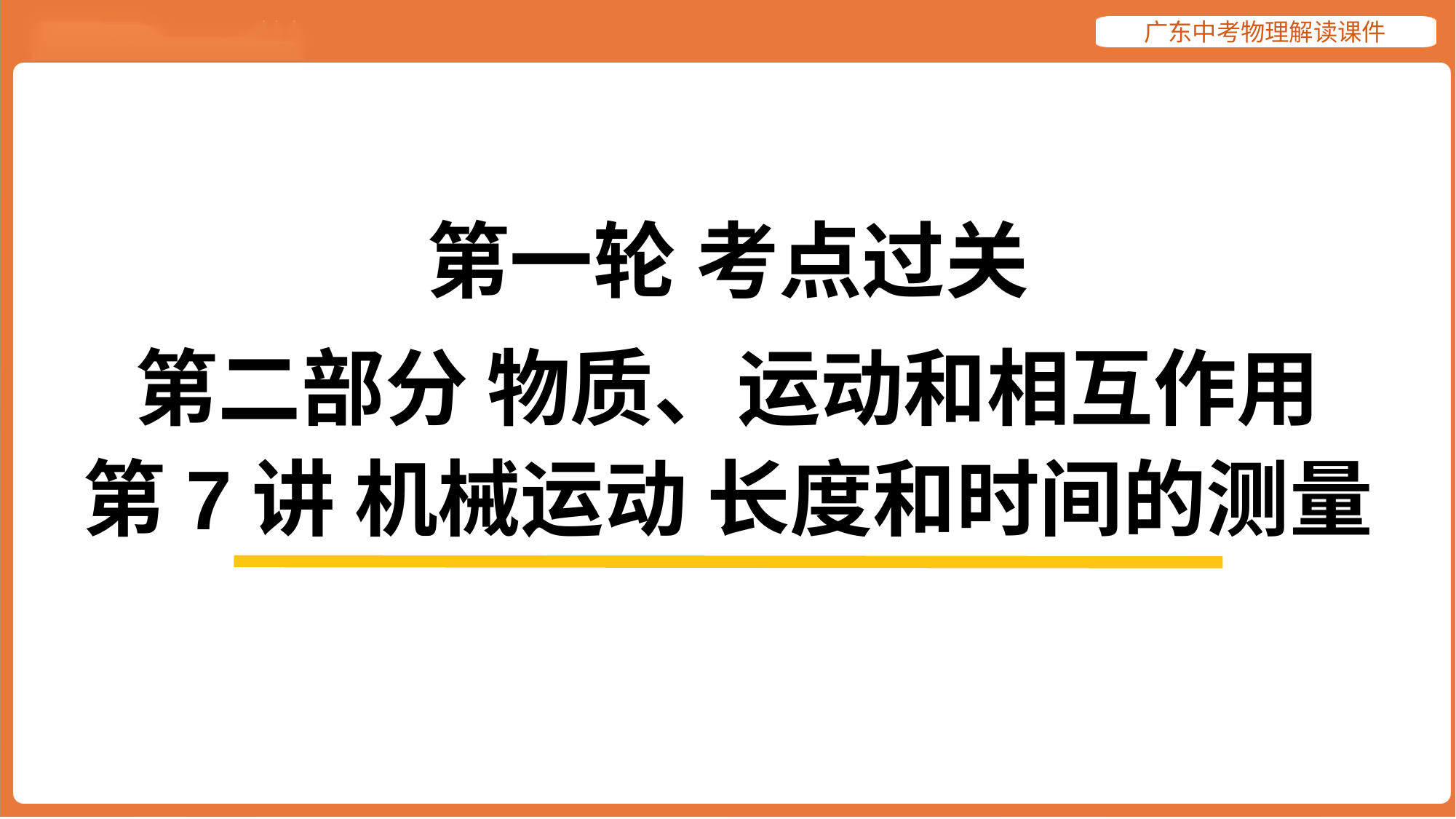

第一轮 考点过关
第二部分 物质、运动和相互作用
第7讲 机械运动 长度和时间的测量